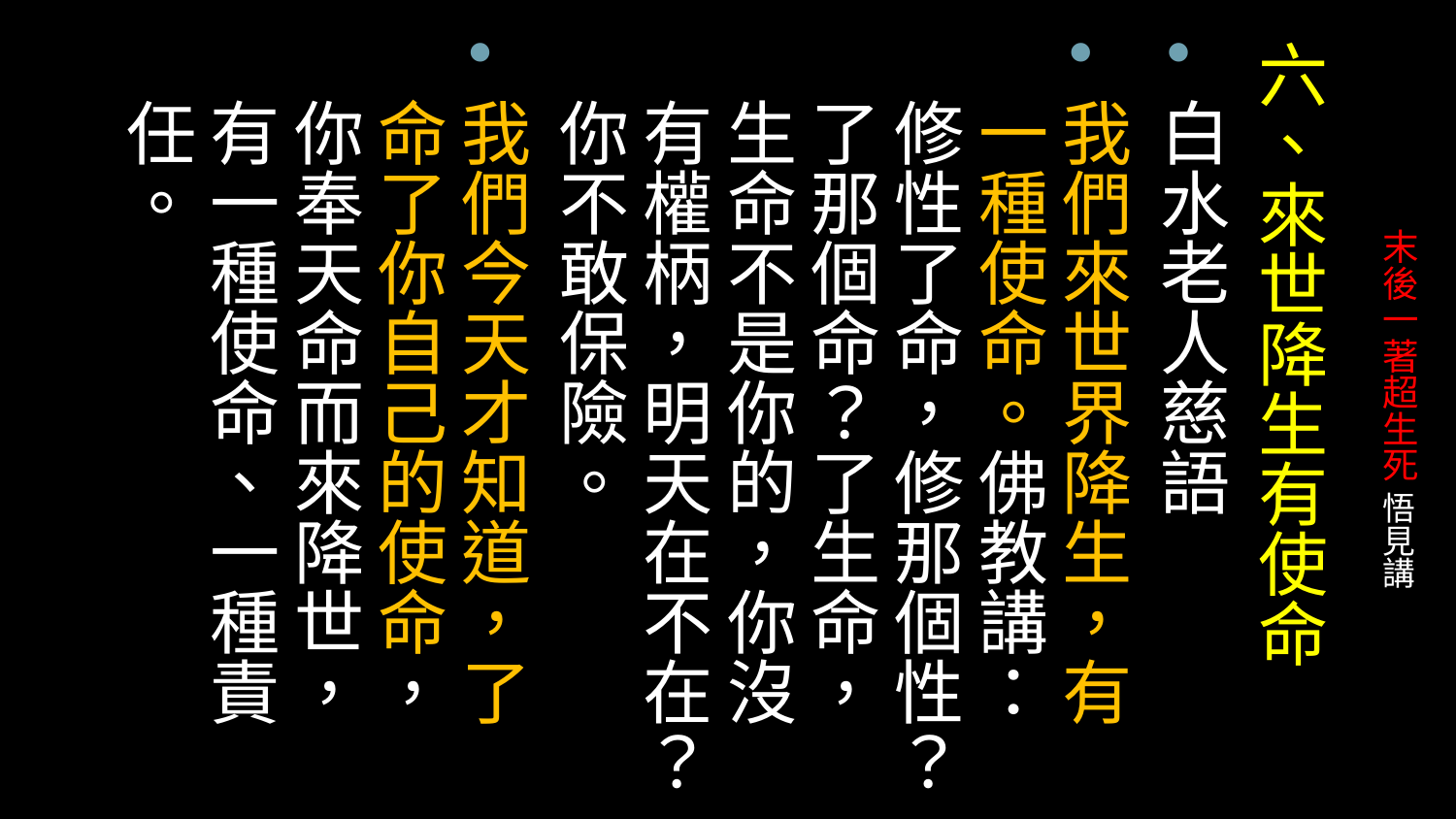

六、來世降生有使命
白水老人慈語
我們來世界降生，有一種使命。佛教講：修性了命，修那個性？了那個命？了生命，生命不是你的，你沒有權柄，明天在不在？你不敢保險。
我們今天才知道，了命了你自己的使命，你奉天命而來降世，有一種使命、一種責任。

# 末後一著超生死 悟見講